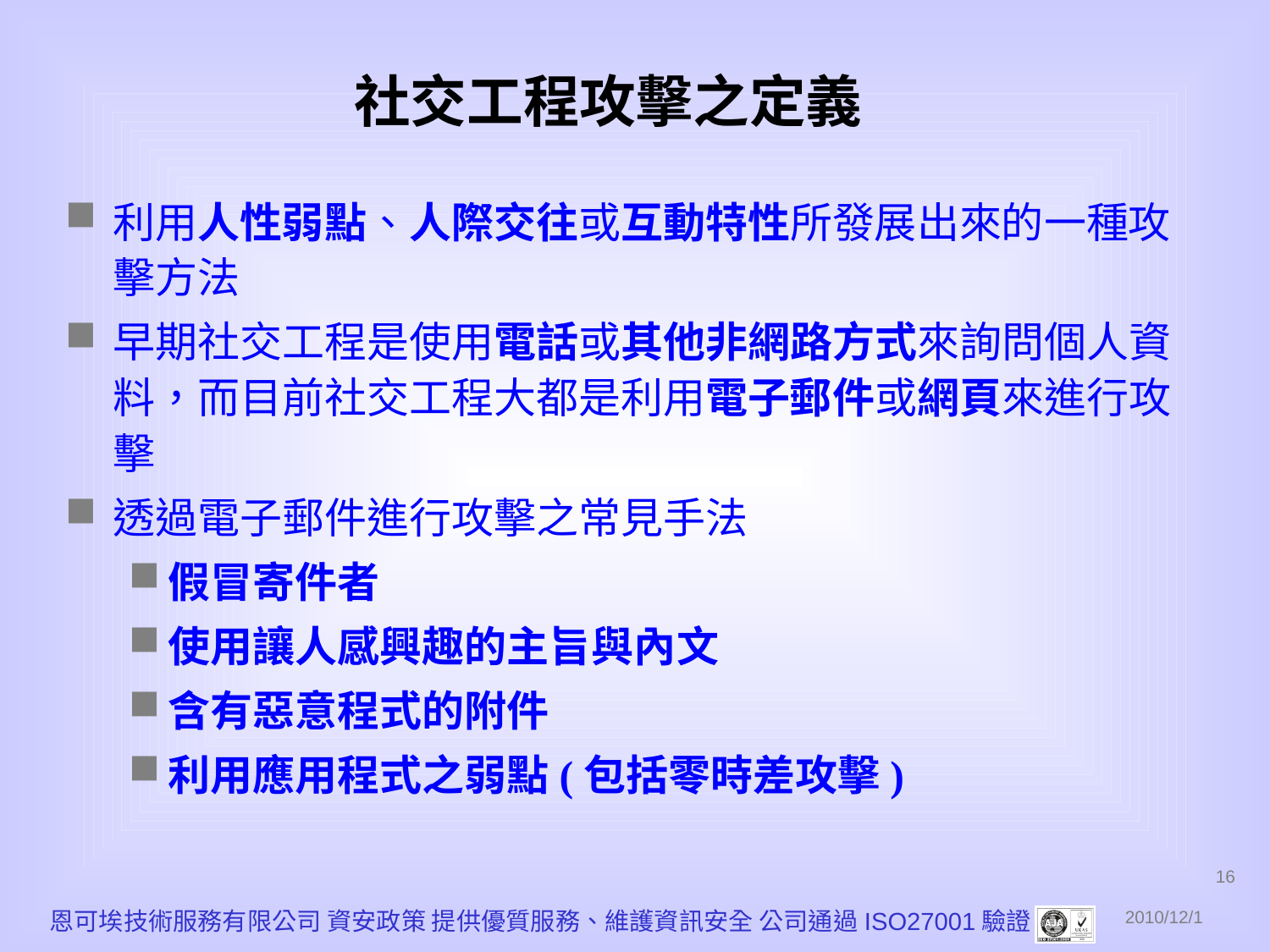

# 社交工程攻擊之定義
利用人性弱點、人際交往或互動特性所發展出來的一種攻擊方法
早期社交工程是使用電話或其他非網路方式來詢問個人資料，而目前社交工程大都是利用電子郵件或網頁來進行攻擊
透過電子郵件進行攻擊之常見手法
假冒寄件者
使用讓人感興趣的主旨與內文
含有惡意程式的附件
利用應用程式之弱點(包括零時差攻擊)
16
恩可埃技術服務有限公司 資安政策 提供優質服務、維護資訊安全 公司通過ISO27001驗證
2010/12/1